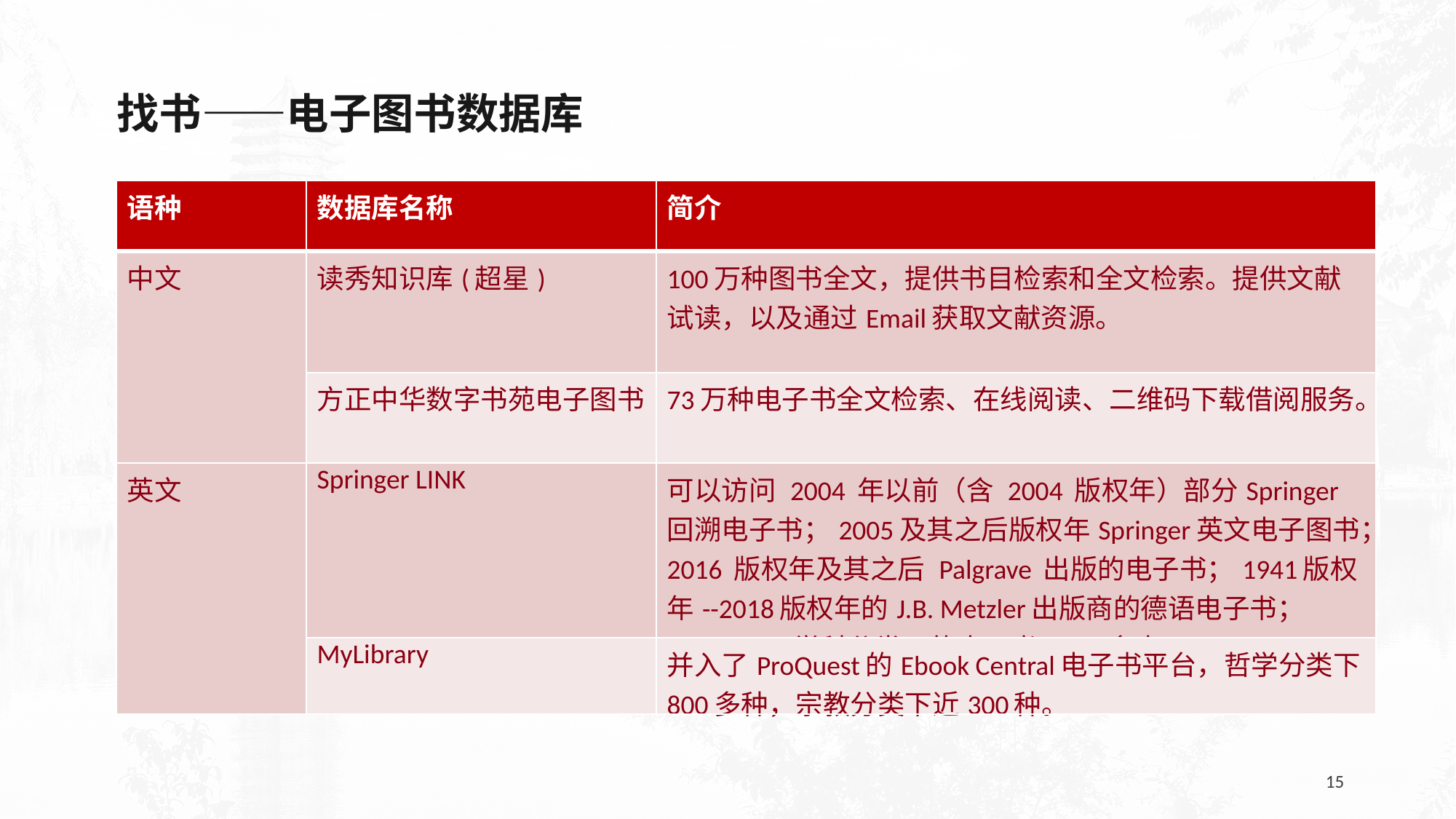

找书——电子图书数据库

| 语种 | 数据库名称 | 简介 |
| --- | --- | --- |
| 中文 | 读秀知识库(超星) | 100万种图书全文，提供书目检索和全文检索。提供文献试读，以及通过Email获取文献资源。 |
|  | 方正中华数字书苑电子图书 | 73万种电子书全文检索、在线阅读、二维码下载借阅服务。 |
| 英文 | Springer LINK | 可以访问 2004 年以前（含 2004 版权年）部分Springer回溯电子书；2005及其之后版权年Springer英文电子图书；2016 版权年及其之后 Palgrave 出版的电子书；1941版权年--2018版权年的J.B. Metzler出版商的德语电子书；Philosophy学科分类下的电子书5000多本。 |
|  | MyLibrary | 并入了ProQuest的Ebook Central电子书平台，哲学分类下800多种，宗教分类下近300种。 |
15